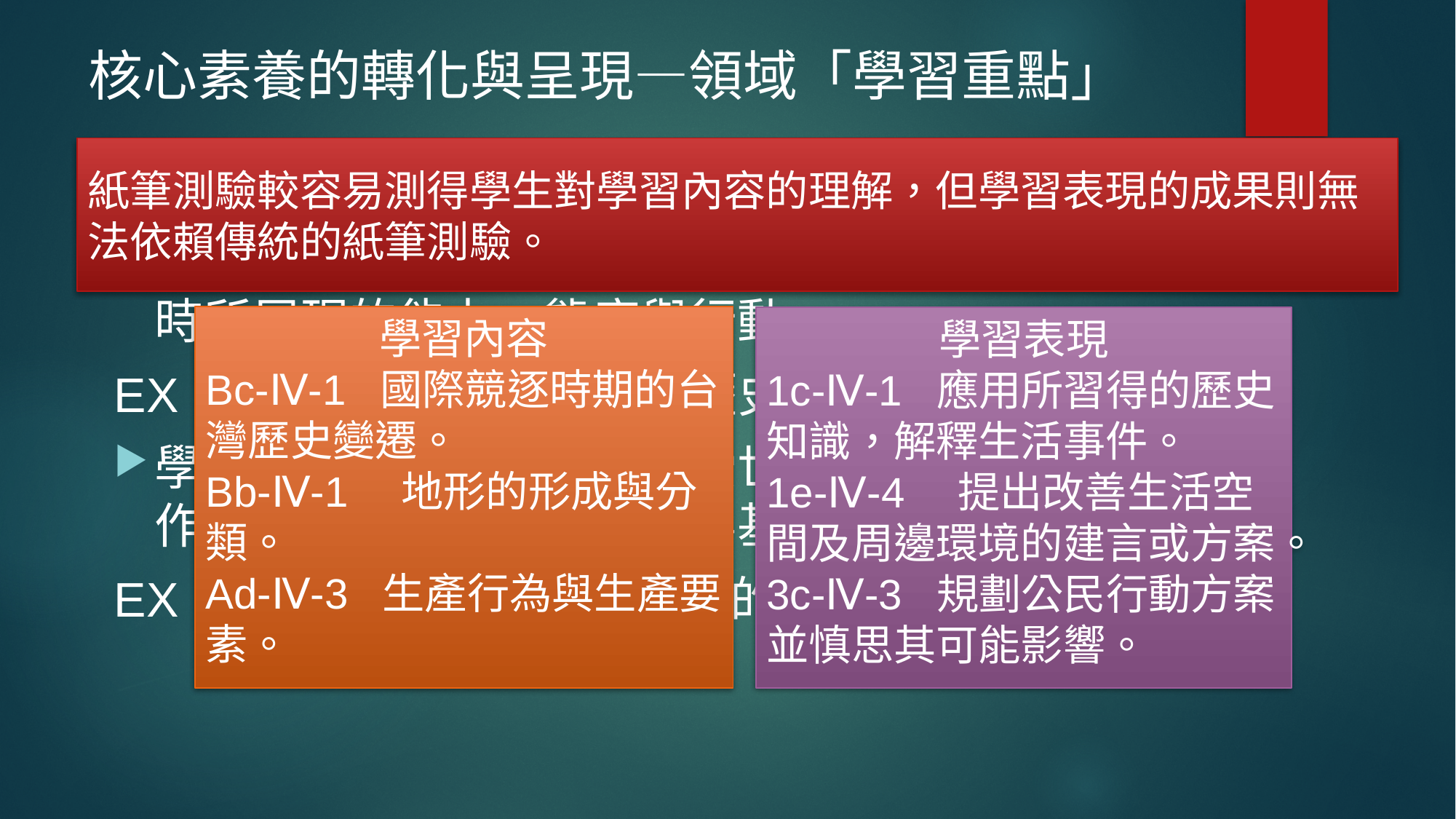

# 核心素養的轉化與呈現—領域「學習重點」
紙筆測驗較容易測得學生對學習內容的理解，但學習表現的成果則無法依賴傳統的紙筆測驗。
領域學習重點分為學習表現、學習內容
學習表現是指學習者面對生活環境、議題與情境時所展現的能力、態度與行動。
EX：1a-Ⅳ-1  認識基本的歷史事實。
學習內容是指認識人類探索世界累積的系統知識，作為解決問題過程中的必要基礎。
EX：Bd-Ⅳ-1 日本統治時期的台灣社會變遷。
學習內容
Bc-Ⅳ-1  國際競逐時期的台灣歷史變遷。
Bb-Ⅳ-1　地形的形成與分類。
Ad-Ⅳ-3  生產行為與生產要素。

學習表現
1c-Ⅳ-1  應用所習得的歷史知識，解釋生活事件。
1e-Ⅳ-4　提出改善生活空間及周邊環境的建言或方案。
3c-Ⅳ-3  規劃公民行動方案並慎思其可能影響。